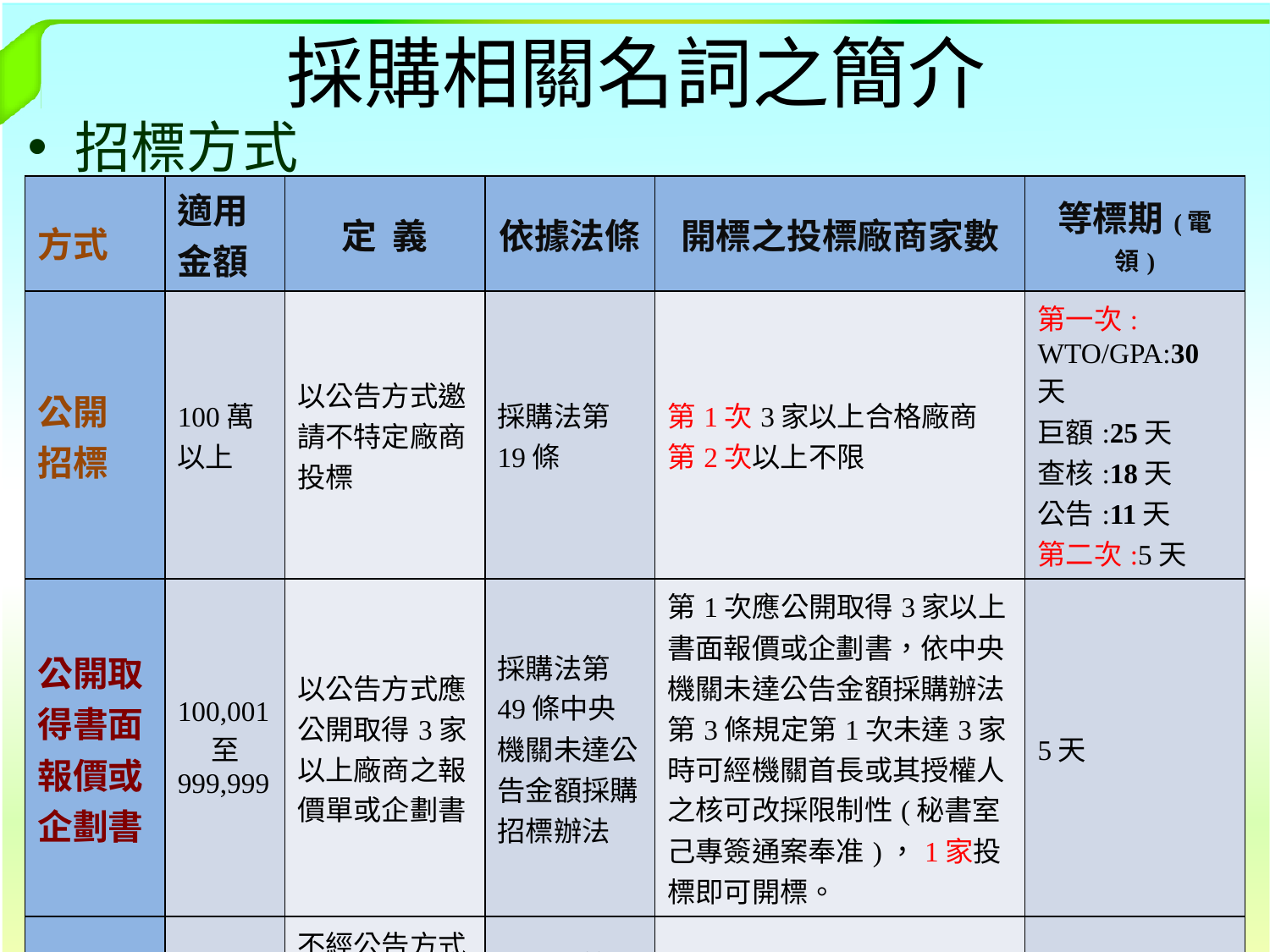

# 採購相關名詞之簡介
招標方式

| 方式 | 適用金額 | 定 義 | 依據法條 | 開標之投標廠商家數 | 等標期(電領) |
| --- | --- | --- | --- | --- | --- |
| 公開 招標 | 100萬以上 | 以公告方式邀請不特定廠商投標 | 採購法第19條 | 第1次3家以上合格廠商 第2次以上不限 | 第一次: WTO/GPA:30天 巨額:25天 查核:18天 公告:11天 第二次:5天 |
| 公開取得書面報價或企劃書 | 100,001 至 999,999 | 以公告方式應公開取得3家以上廠商之報價單或企劃書 | 採購法第49條中央機關未達公告金額採購招標辦法 | 第1次應公開取得3家以上書面報價或企劃書，依中央機關未達公告金額採購辦法第3條規定第1次未達3家時可經機關首長或其授權人之核可改採限制性(秘書室己專簽通案奉准)，1家投標即可開標。 | 5天 |
| 限制性 招標 | 不限 | 不經公告方式邀請2家以上比價或僅邀1家議價 | 採購法第22條第1項各款 | 邀請2家以上廠商比價或僅邀1家廠商議價 | 可不公告 |